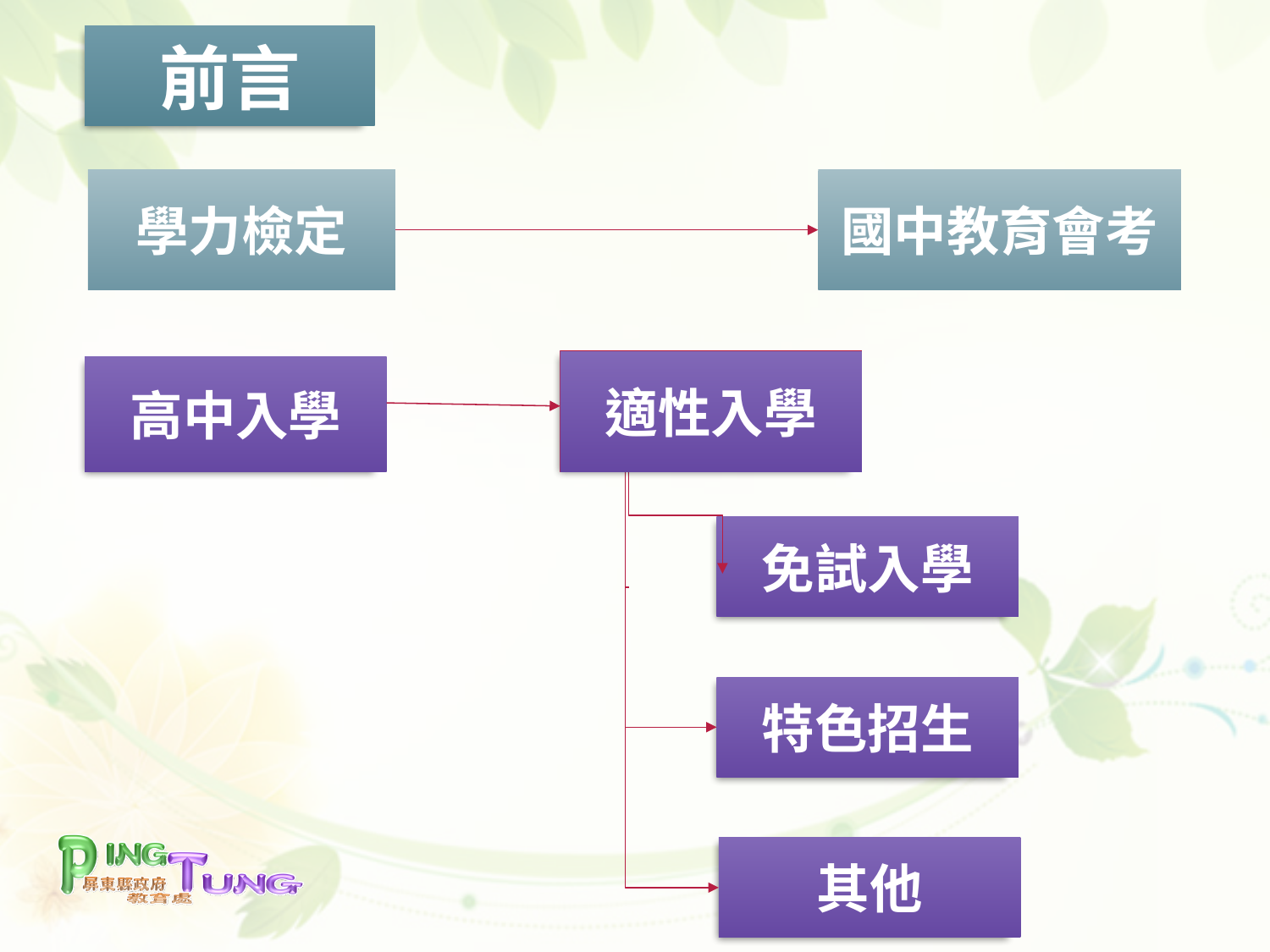

前言
學力檢定
國中教育會考
適性入學
高中入學
免試入學
特色招生
其他